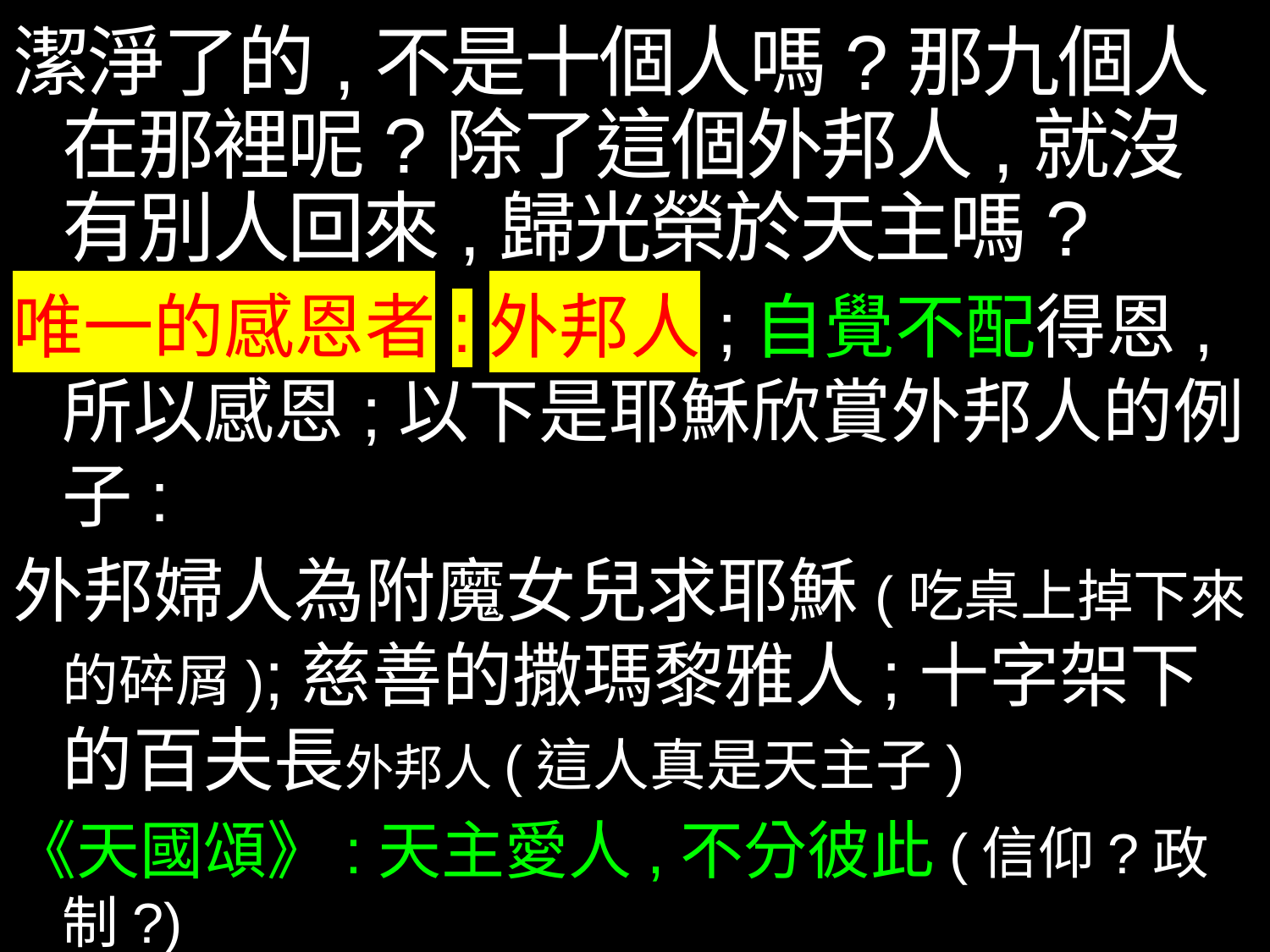

潔淨了的,不是十個人嗎?那九個人在那裡呢?除了這個外邦人,就沒有別人回來,歸光榮於天主嗎?
唯一的感恩者:外邦人;自覺不配得恩,所以感恩;以下是耶穌欣賞外邦人的例子:
外邦婦人為附魔女兒求耶穌(吃桌上掉下來的碎屑);慈善的撒瑪黎雅人;十字架下的百夫長外邦人(這人真是天主子)
《天國頌》:天主愛人,不分彼此(信仰?政制?)
人類命運,憂戚與共,一榮俱榮,一損俱損